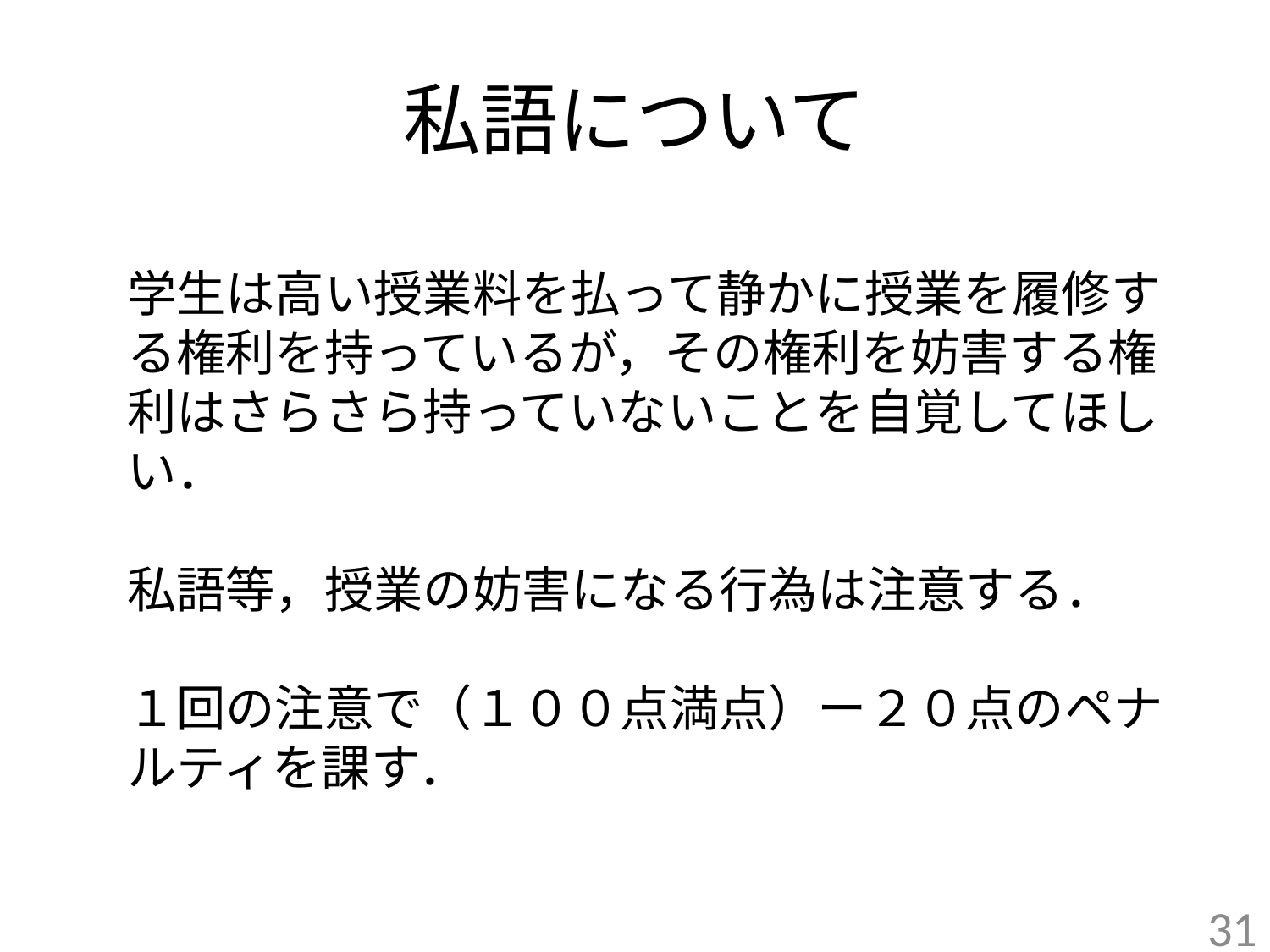

私語について
学生は高い授業料を払って静かに授業を履修する権利を持っているが，その権利を妨害する権利はさらさら持っていないことを自覚してほしい．

私語等，授業の妨害になる行為は注意する．

１回の注意で（１００点満点）ー２０点のペナルティを課す．

31